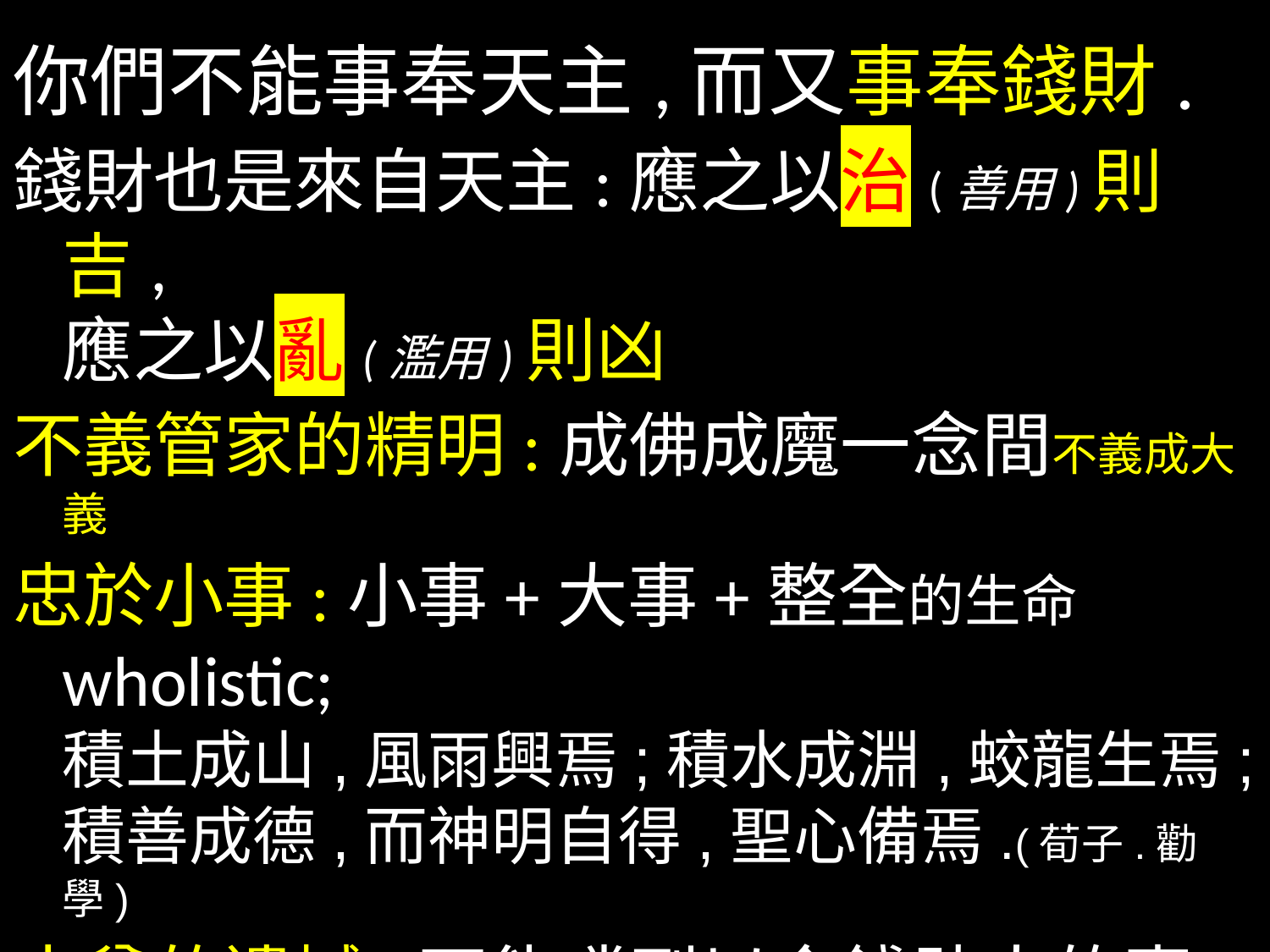

你們不能事奉天主,而又事奉錢財.
錢財也是來自天主:應之以治(善用)則吉,
應之以亂(濫用)則凶
不義管家的精明:成佛成魔一念間不義成大義
忠於小事:小事+大事+整全的生命wholistic;
積土成山,風雨興焉;積水成淵,蛟龍生焉;
積善成德,而神明自得,聖心備焉.(荀子.勸學)
赤貧的遺憾:不能嚐到以金錢助人的喜樂
三位教研之友在雲南捐了一座徐錦堯小學,就是金錢的善用!